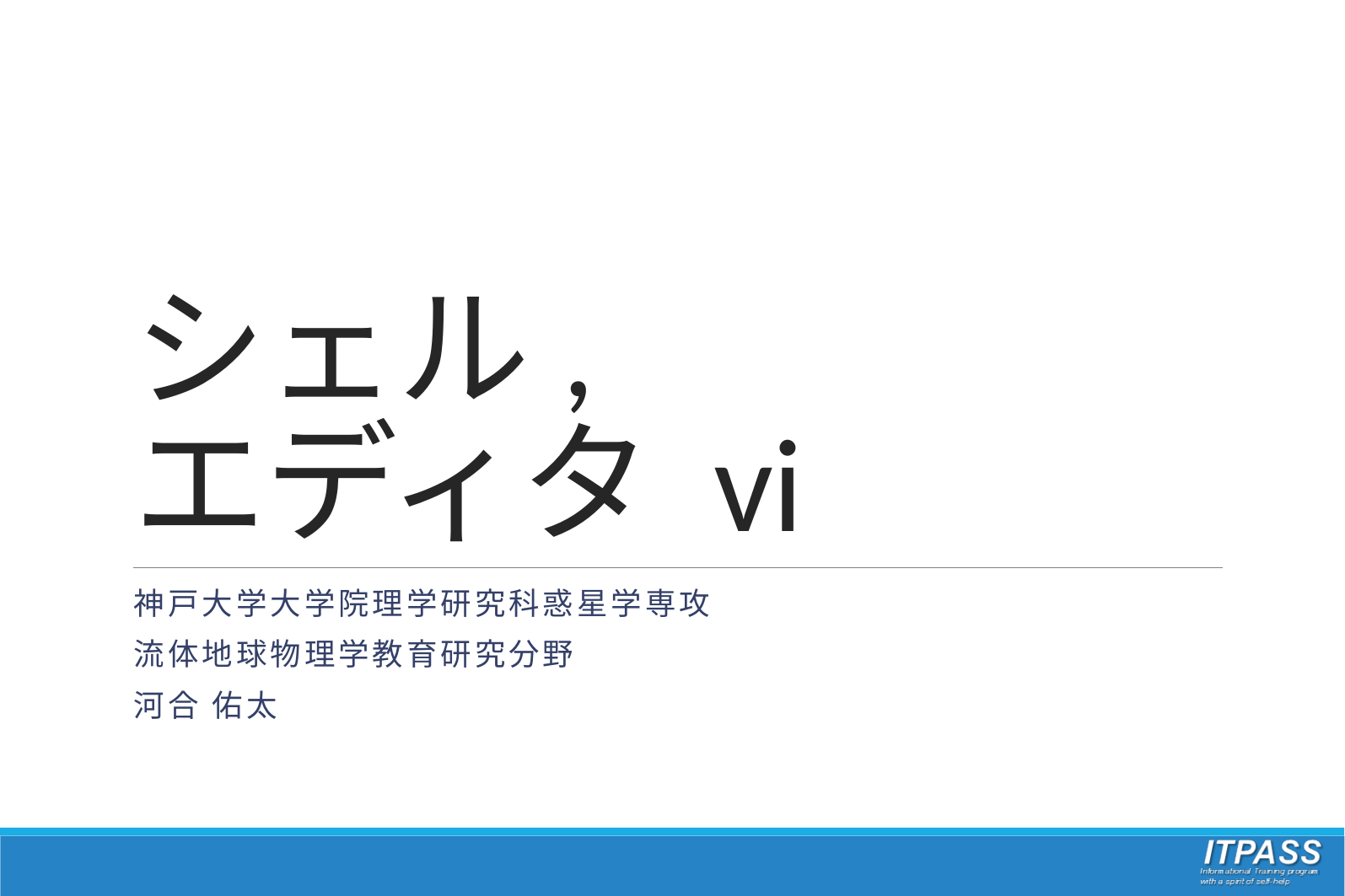

# シェル, エディタ vi
神戸大学大学院理学研究科惑星学専攻
流体地球物理学教育研究分野
河合 佑太